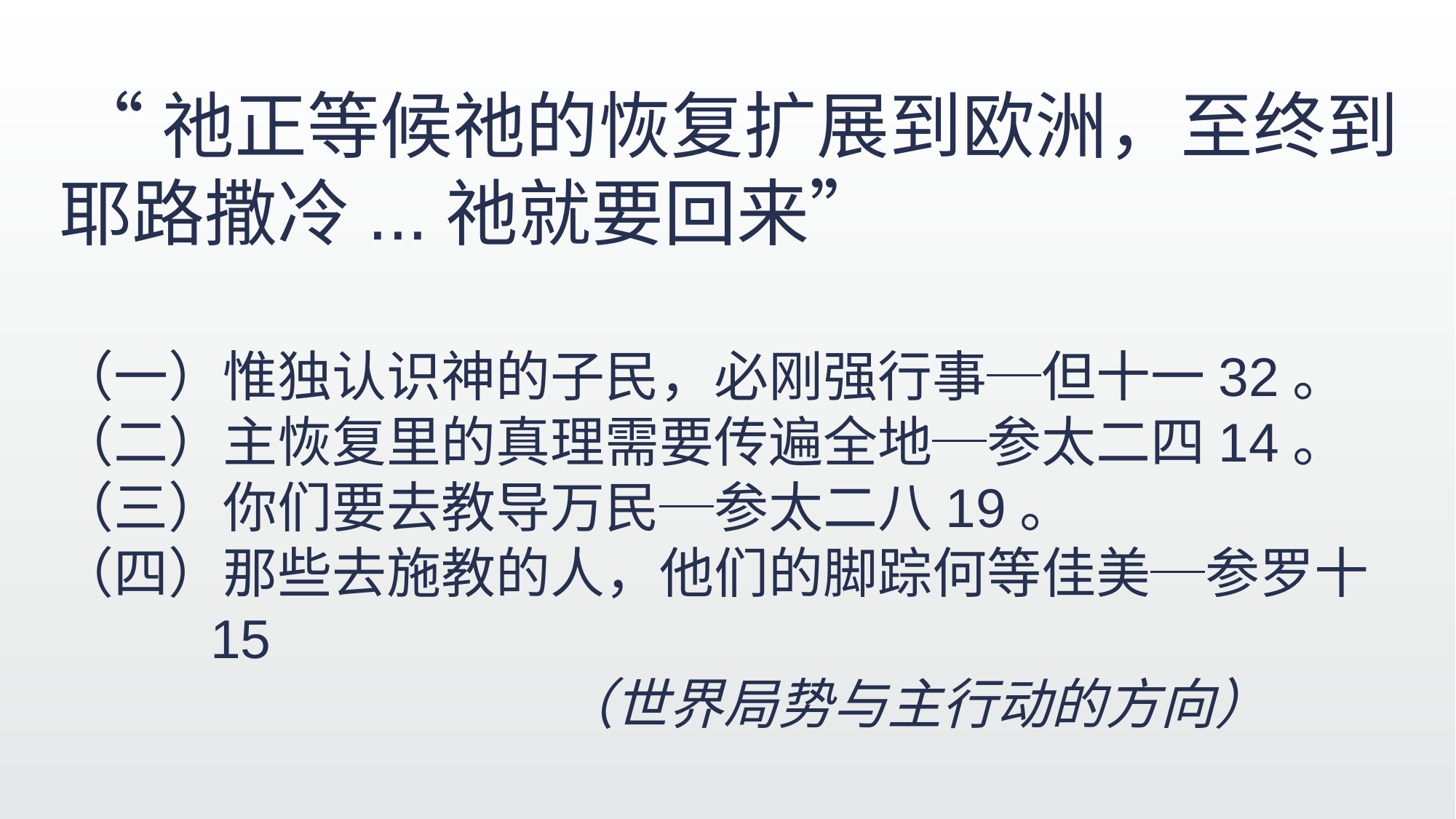

“祂正等候祂的恢复扩展到欧洲，至终到耶路撒冷...祂就要回来”

（一）惟独认识神的子民，必刚强行事─但十一32。
（二）主恢复里的真理需要传遍全地─参太二四14。
（三）你们要去教导万民─参太二八19。
（四）那些去施教的人，他们的脚踪何等佳美─参罗十
          15
                                        （世界局势与主行动的方向）